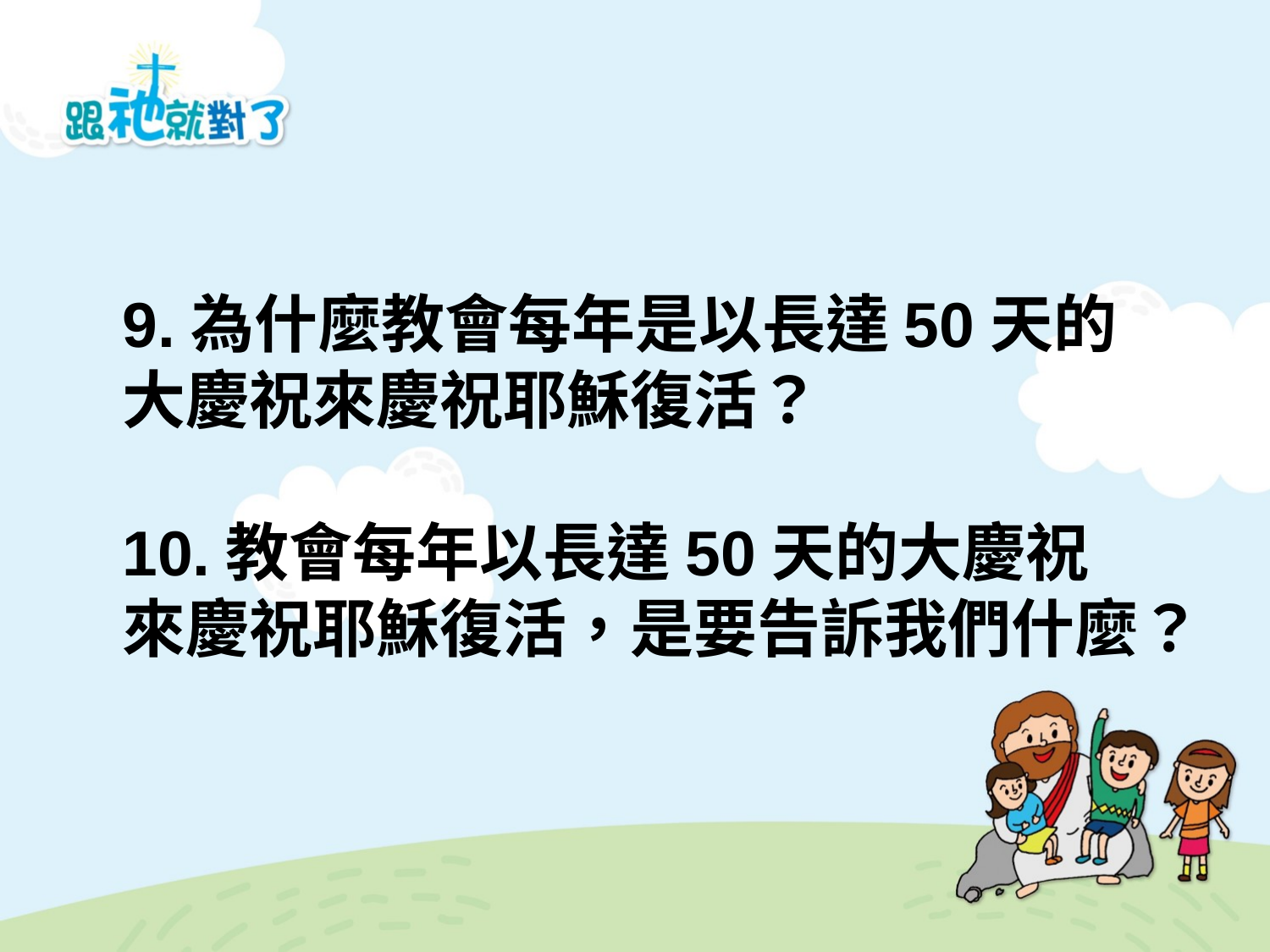

9.為什麼教會每年是以長達50天的大慶祝來慶祝耶穌復活？

10.教會每年以長達50天的大慶祝來慶祝耶穌復活，是要告訴我們什麼？